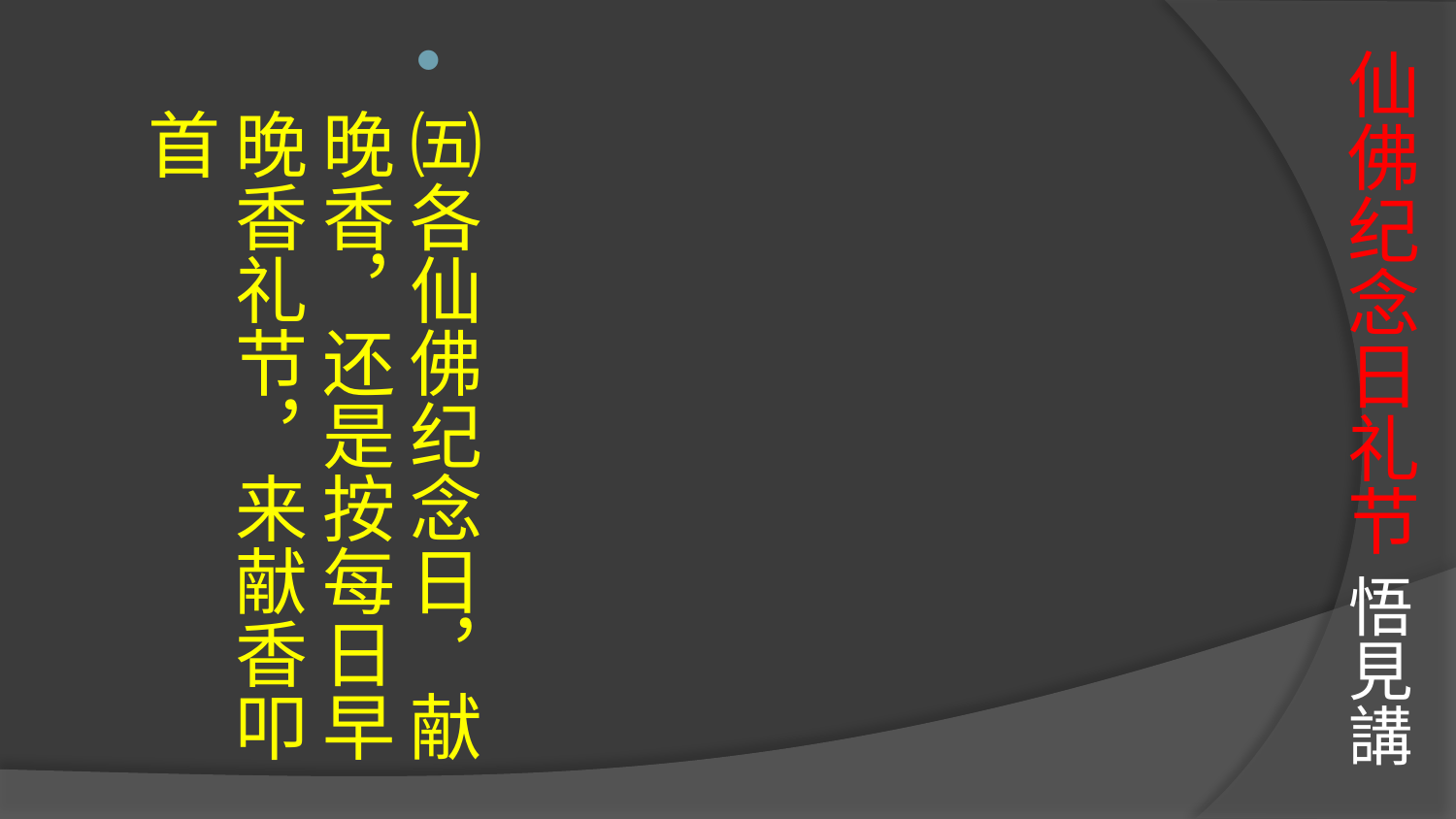

# 仙佛纪念日礼节 悟見講
㈤各仙佛纪念日，献晚香，还是按每日早晚香礼节，来献香叩首